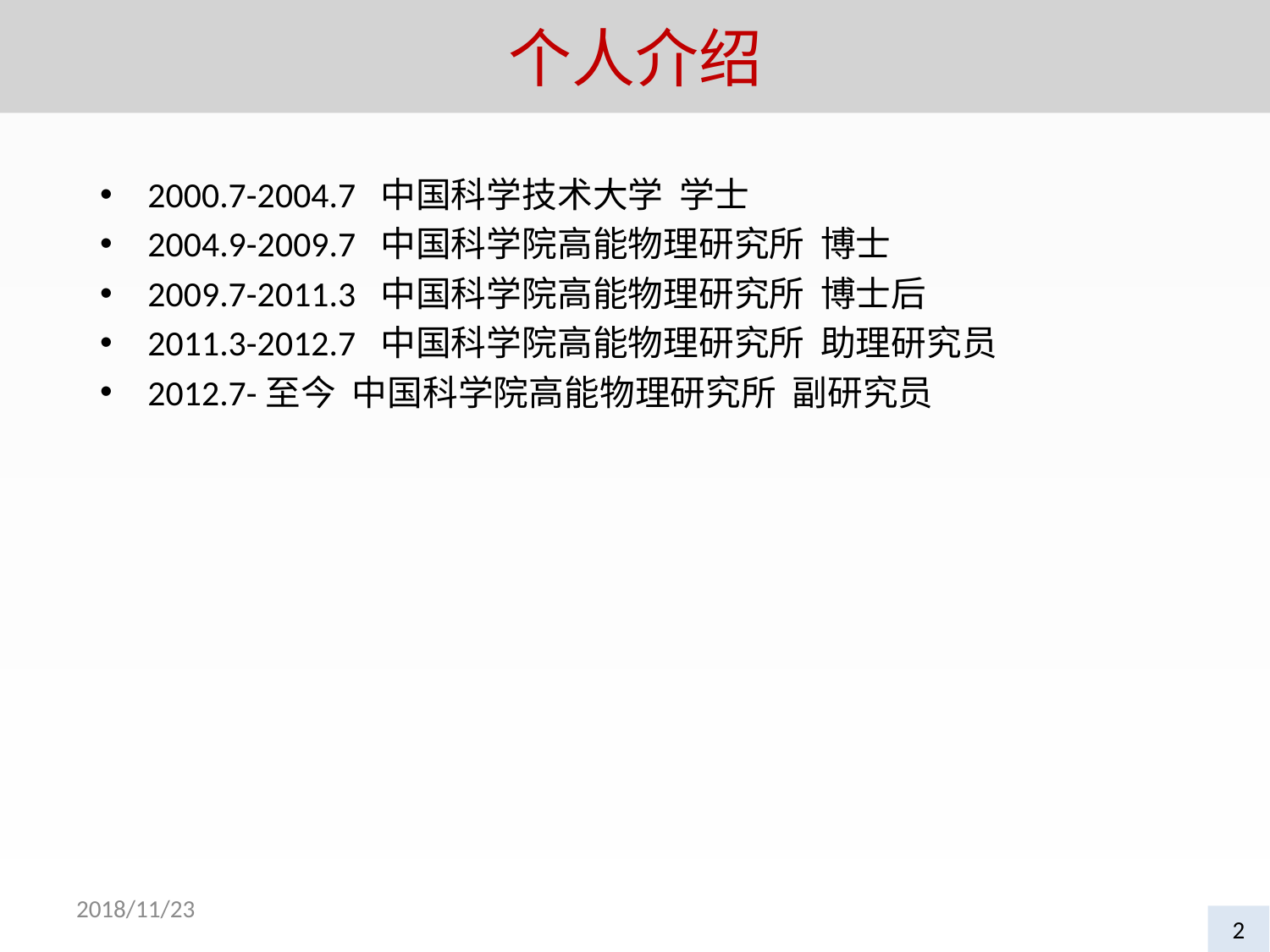

# 个人介绍
2000.7-2004.7  中国科学技术大学  学士
2004.9-2009.7  中国科学院高能物理研究所  博士
2009.7-2011.3  中国科学院高能物理研究所  博士后
2011.3-2012.7  中国科学院高能物理研究所  助理研究员
2012.7-至今  中国科学院高能物理研究所  副研究员

2018/11/23
2